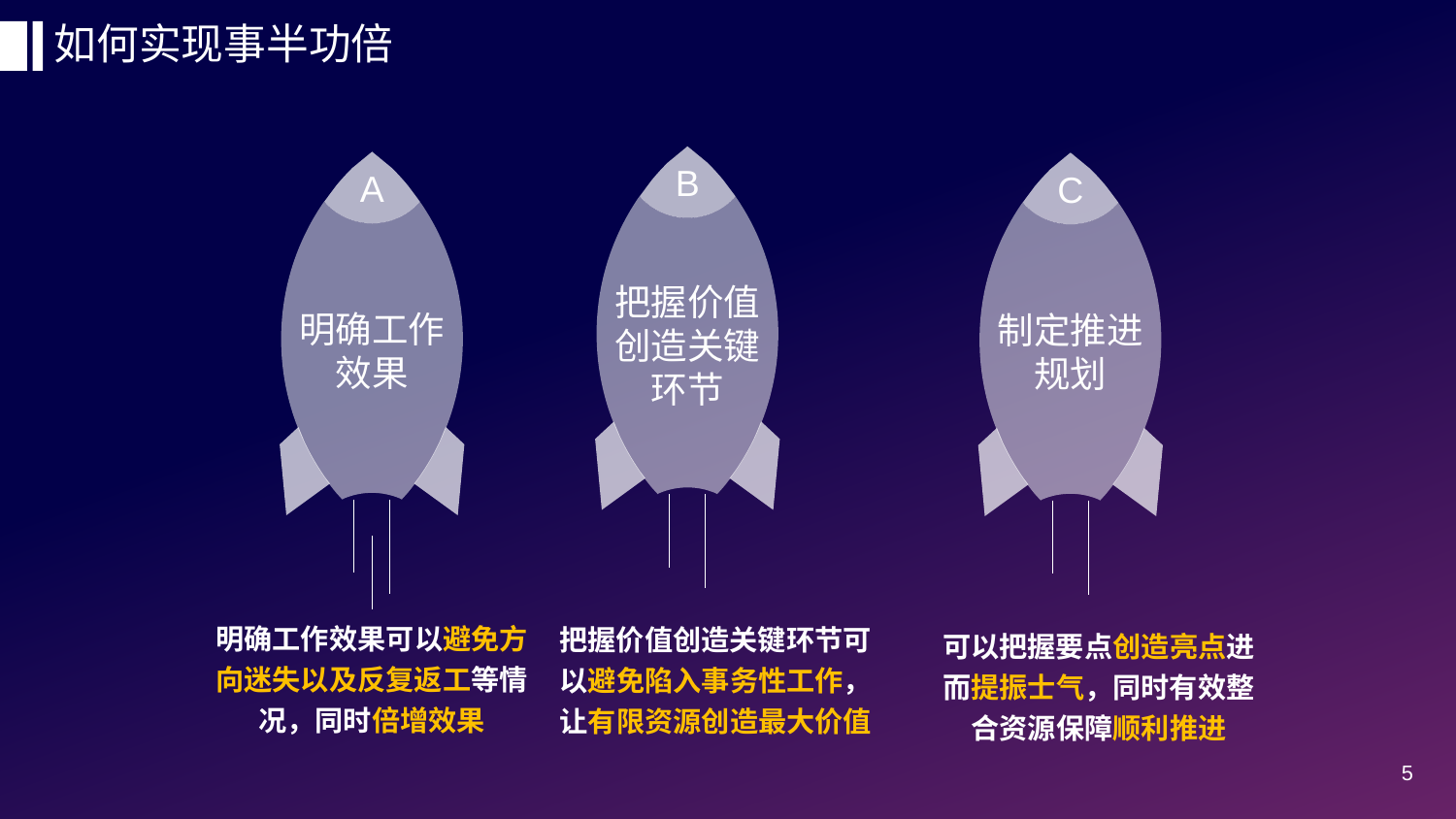

如何实现事半功倍

B
把握价值创造关键环节

A
明确工作效果

C
制定推进规划

明确工作效果可以避免方向迷失以及反复返工等情况，同时倍增效果
把握价值创造关键环节可以避免陷入事务性工作，让有限资源创造最大价值
可以把握要点创造亮点进而提振士气，同时有效整合资源保障顺利推进
5